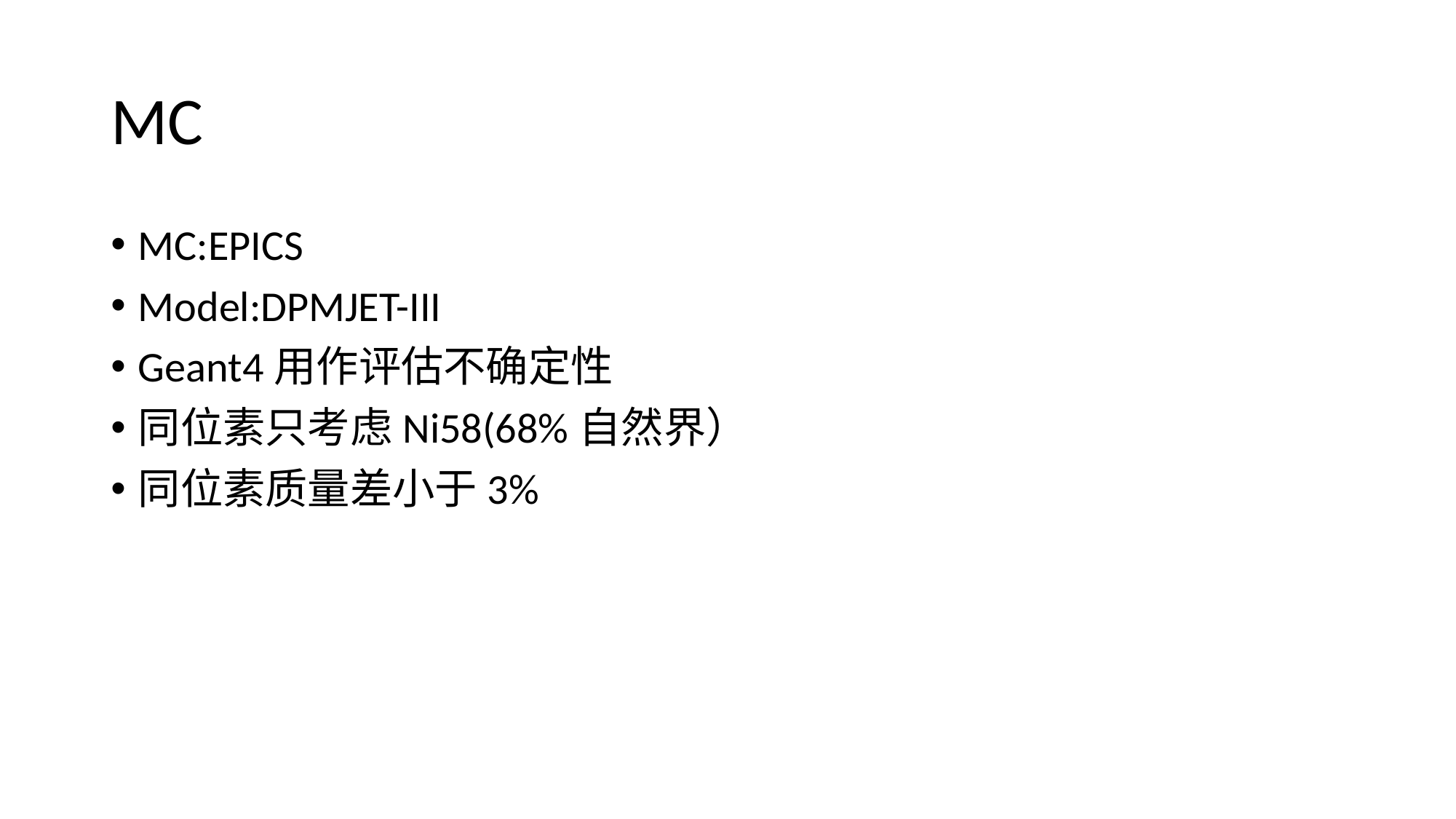

# MC
MC:EPICS
Model:DPMJET-III
Geant4用作评估不确定性
同位素只考虑Ni58(68%自然界）
同位素质量差小于3%